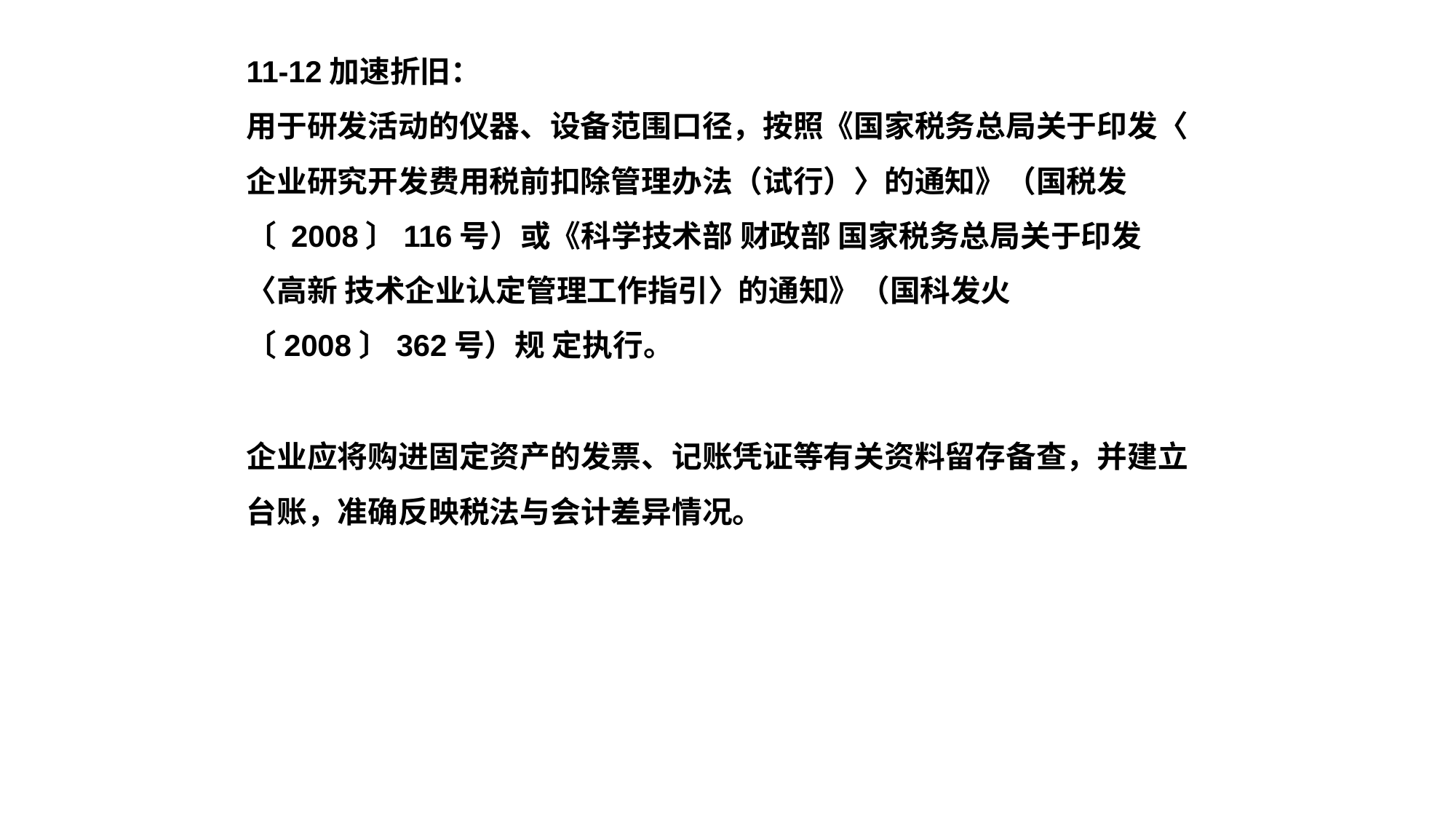

11-12加速折旧：
用于研发活动的仪器、设备范围口径，按照《国家税务总局关于印发〈 企业研究开发费用税前扣除管理办法（试行）〉的通知》（国税发〔 2008〕116号）或《科学技术部 财政部 国家税务总局关于印发〈高新 技术企业认定管理工作指引〉的通知》（国科发火〔2008〕362号）规 定执行。

企业应将购进固定资产的发票、记账凭证等有关资料留存备查，并建立 台账，准确反映税法与会计差异情况。